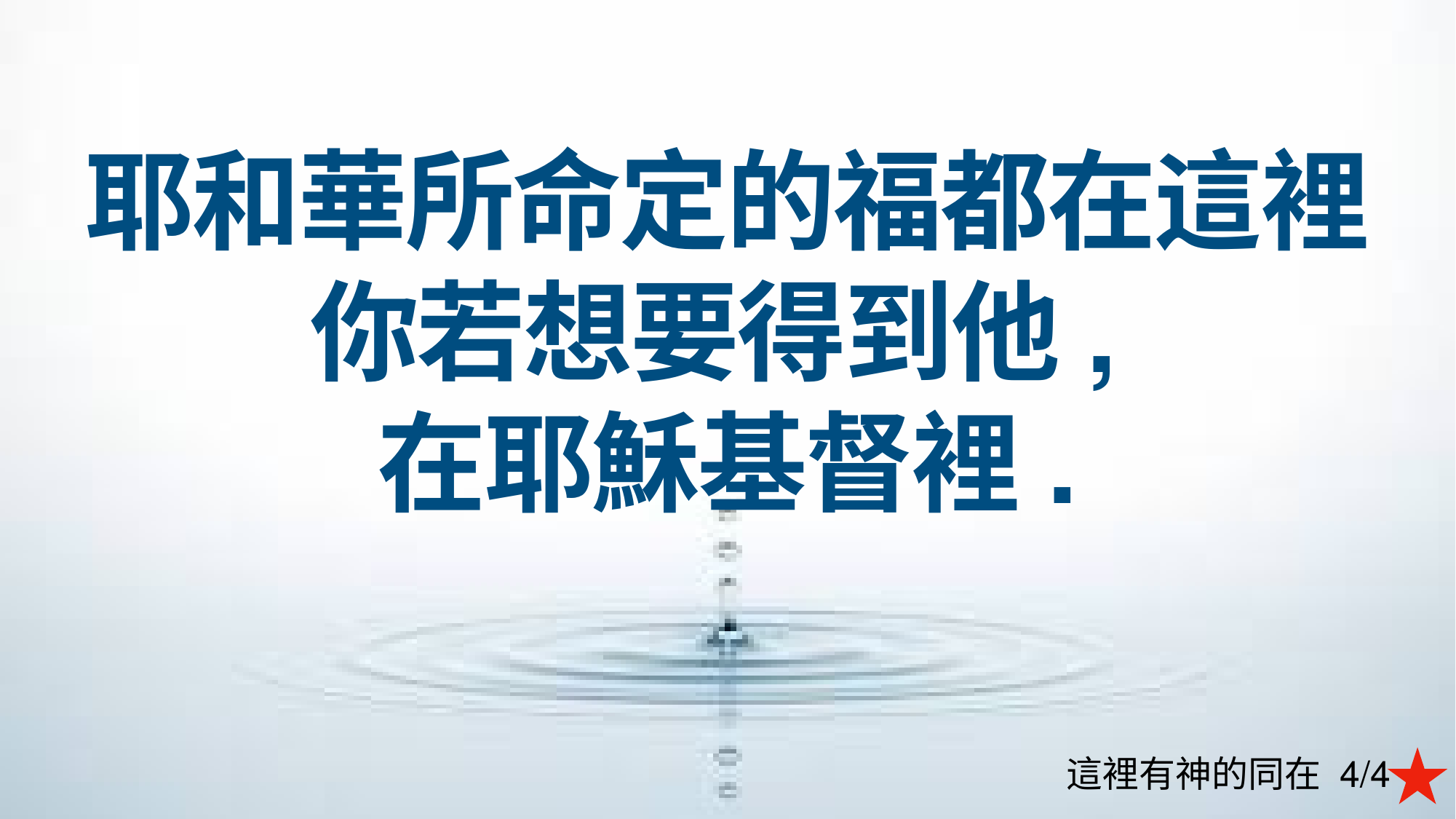

耶和華所命定的福都在這裡
你若想要得到他,
在耶穌基督裡.

這裡有神的同在 4/4